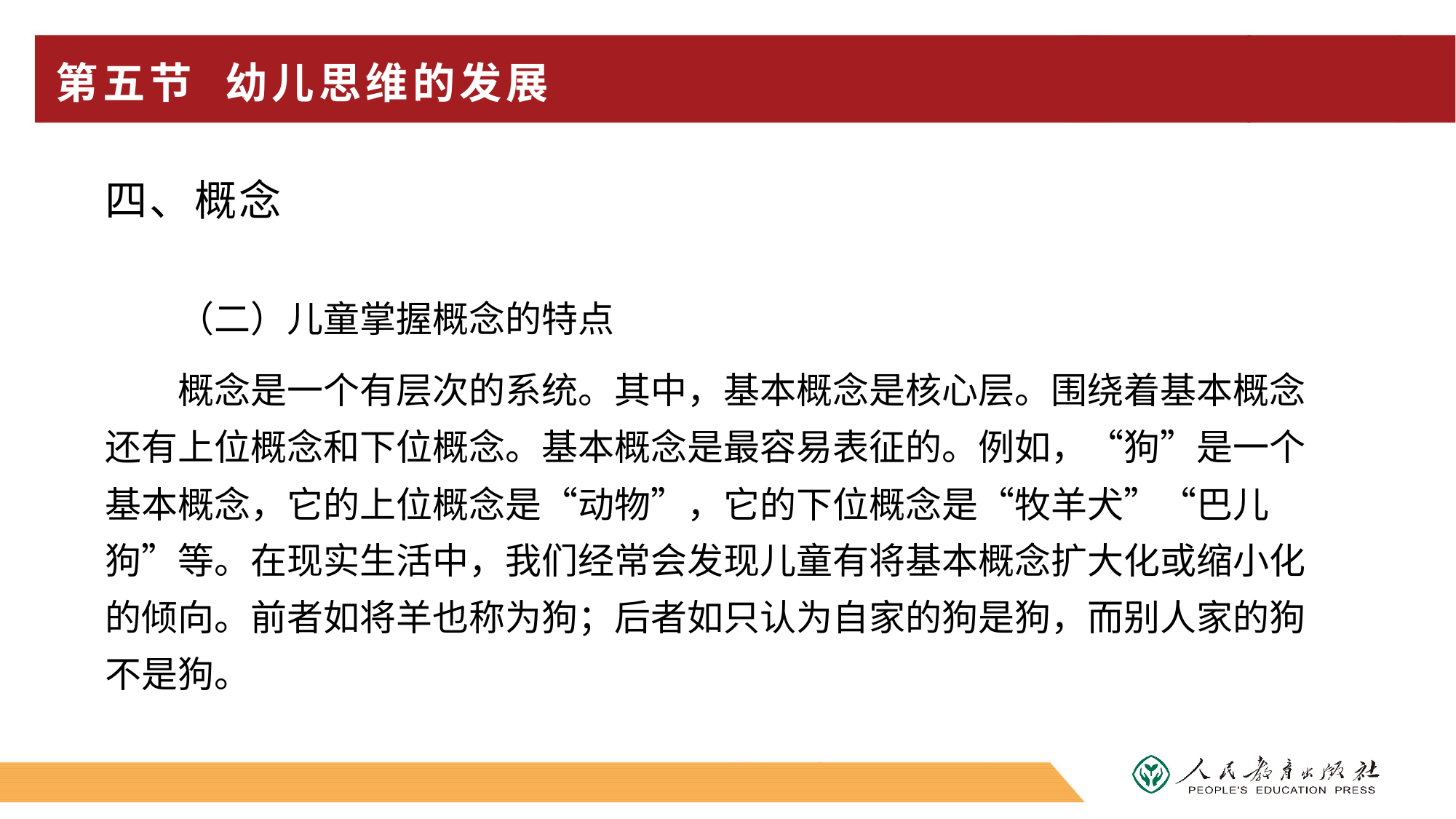

# 第五节  幼儿思维的发展
四、概念
（二）儿童掌握概念的特点
概念是一个有层次的系统。其中，基本概念是核心层。围绕着基本概念还有上位概念和下位概念。基本概念是最容易表征的。例如，“狗”是一个基本概念，它的上位概念是“动物”，它的下位概念是“牧羊犬”“巴儿狗”等。在现实生活中，我们经常会发现儿童有将基本概念扩大化或缩小化的倾向。前者如将羊也称为狗；后者如只认为自家的狗是狗，而别人家的狗不是狗。